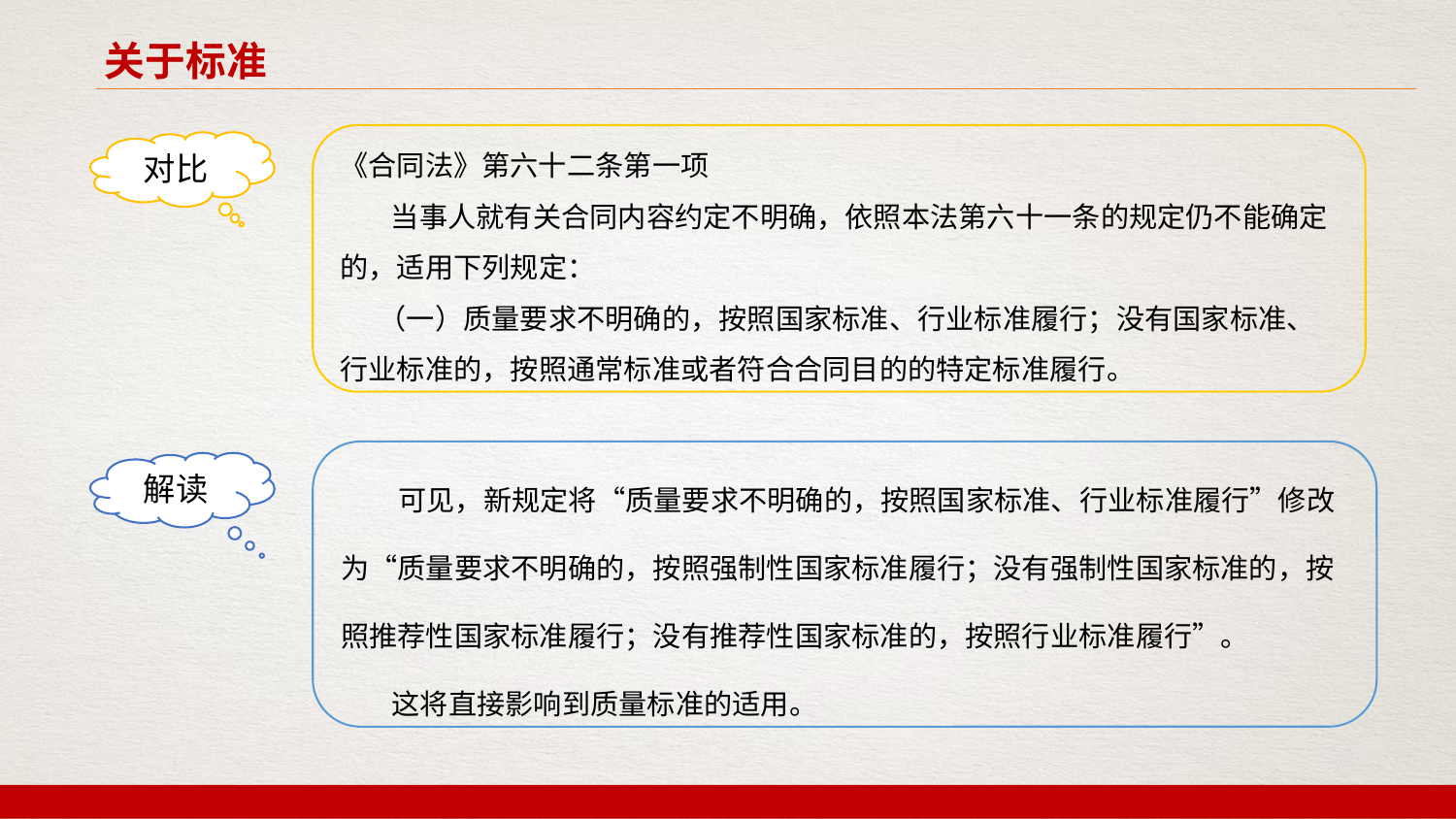

关于标准
《合同法》第六十二条第一项
       当事人就有关合同内容约定不明确，依照本法第六十一条的规定仍不能确定的，适用下列规定：
     （一）质量要求不明确的，按照国家标准、行业标准履行；没有国家标准、行业标准的，按照通常标准或者符合合同目的的特定标准履行。
对比

        可见，新规定将“质量要求不明确的，按照国家标准、行业标准履行”修改为“质量要求不明确的，按照强制性国家标准履行；没有强制性国家标准的，按照推荐性国家标准履行；没有推荐性国家标准的，按照行业标准履行”。
       这将直接影响到质量标准的适用。
解读